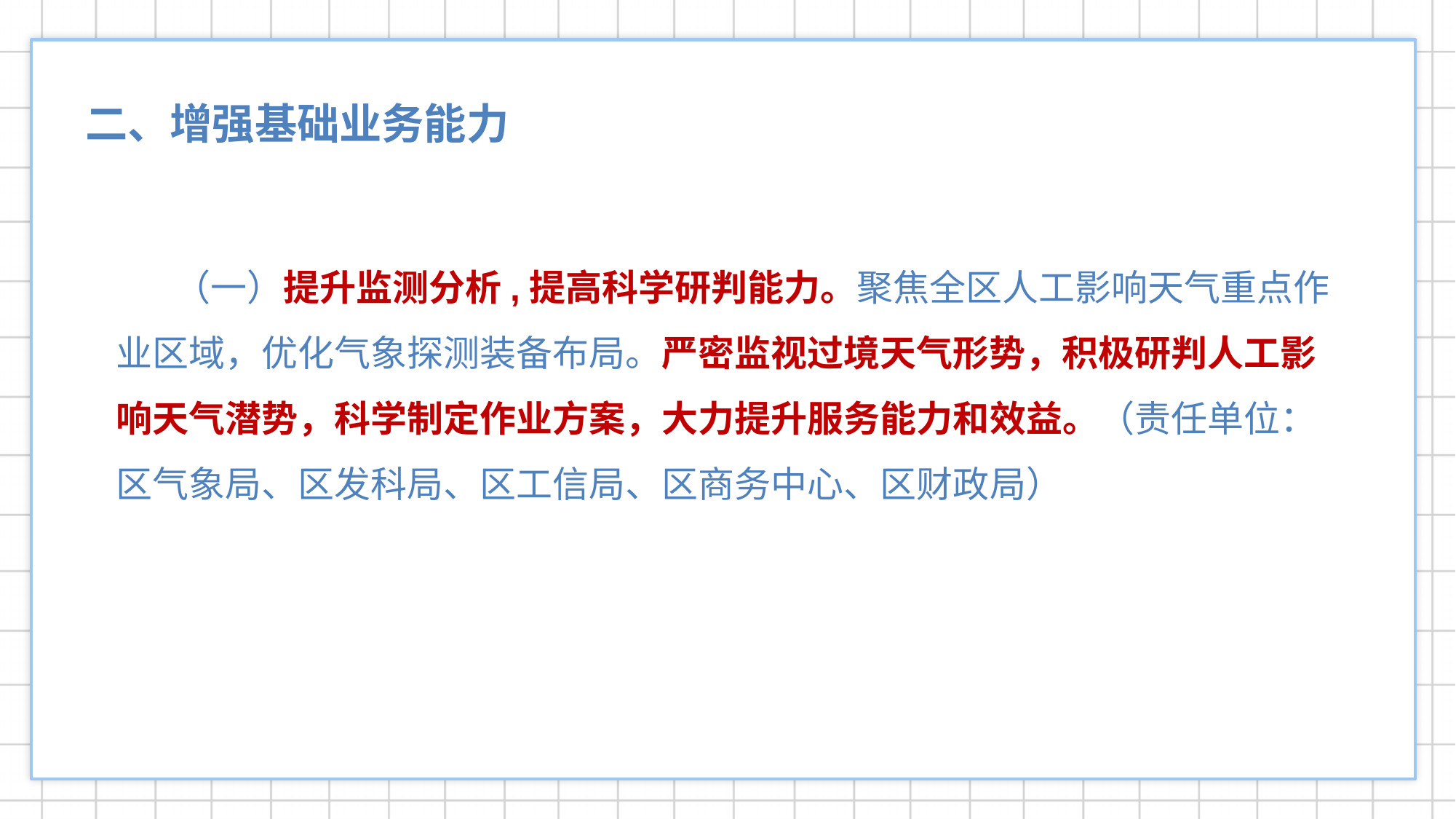

二、增强基础业务能力
      （一）提升监测分析,提高科学研判能力。聚焦全区人工影响天气重点作业区域，优化气象探测装备布局。严密监视过境天气形势，积极研判人工影响天气潜势，科学制定作业方案，大力提升服务能力和效益。（责任单位：区气象局、区发科局、区工信局、区商务中心、区财政局）